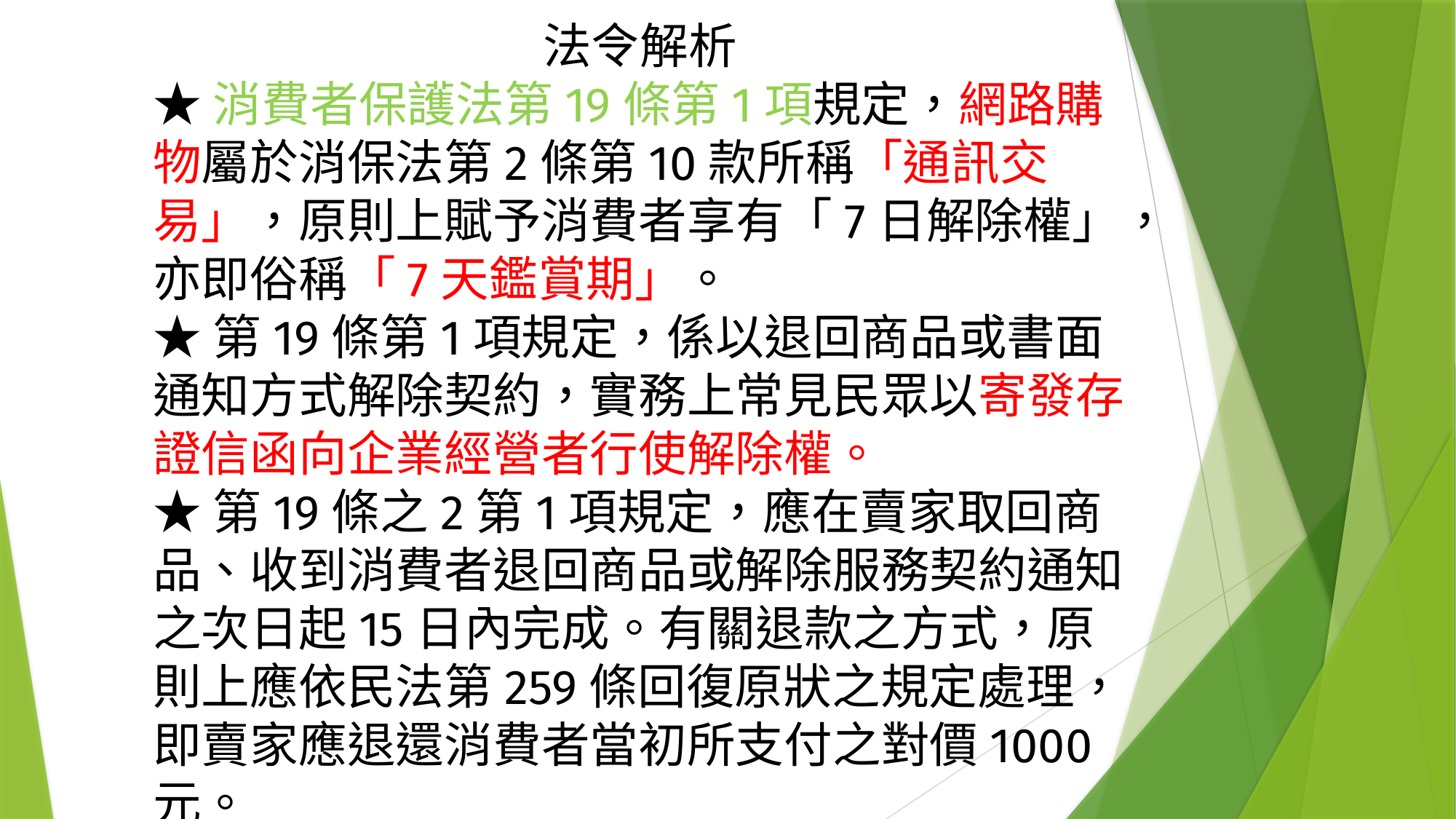

法令解析
★消費者保護法第19條第1項規定，網路購物屬於消保法第2條第10款所稱「通訊交易」，原則上賦予消費者享有「7日解除權」，亦即俗稱「7天鑑賞期」。
★第19條第1項規定，係以退回商品或書面通知方式解除契約，實務上常見民眾以寄發存證信函向企業經營者行使解除權。
★第19條之2第1項規定，應在賣家取回商品、收到消費者退回商品或解除服務契約通知之次日起15日內完成。有關退款之方式，原則上應依民法第259條回復原狀之規定處理，即賣家應退還消費者當初所支付之對價1000元。